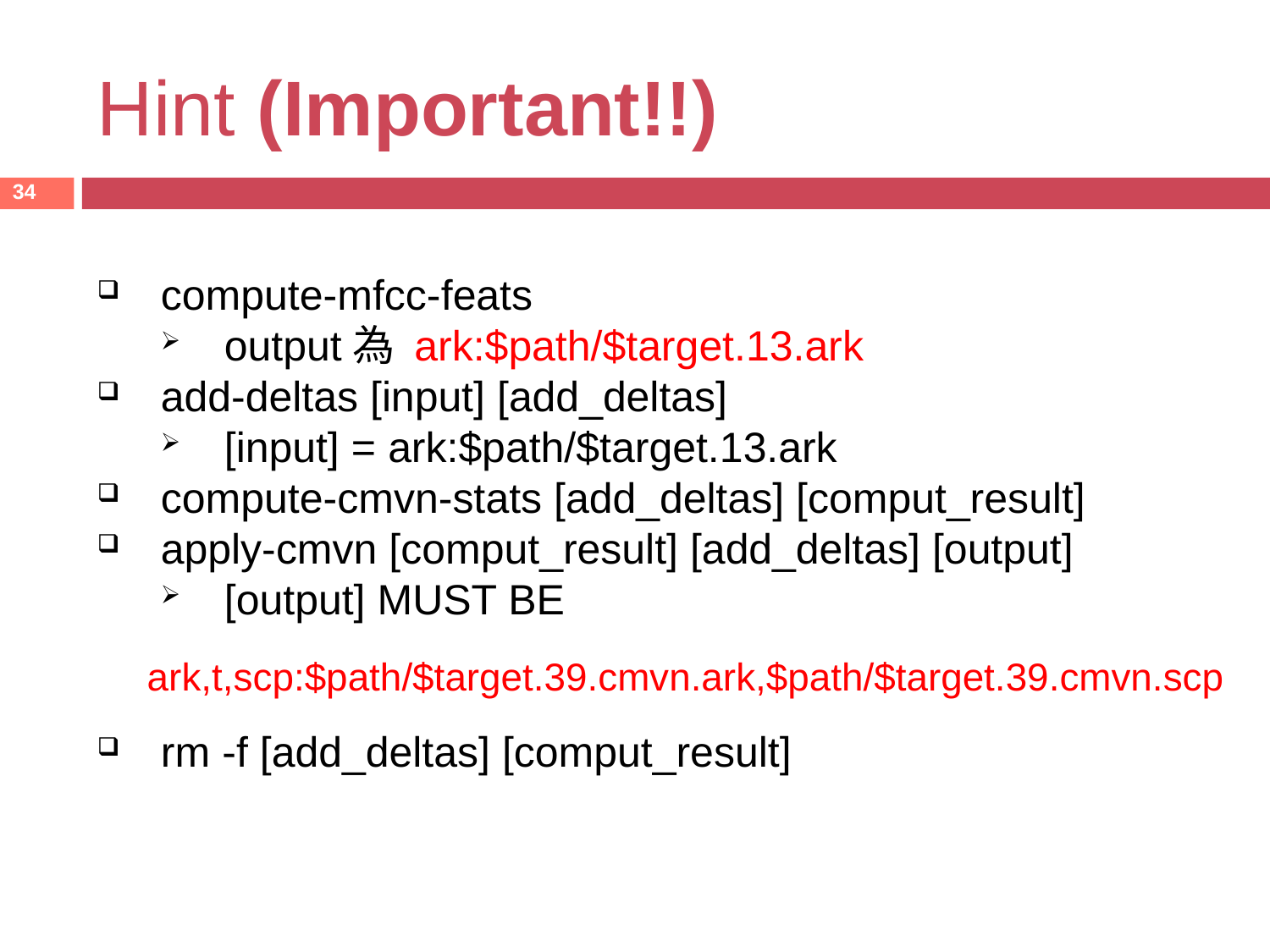

Hint (Important!!)
34
compute-mfcc-feats
output為 ark:$path/$target.13.ark
add-deltas [input] [add_deltas]
[input] = ark:$path/$target.13.ark
compute-cmvn-stats [add_deltas] [comput_result]
apply-cmvn [comput_result] [add_deltas] [output]
[output] MUST BE

rm -f [add_deltas] [comput_result]

ark,t,scp:$path/$target.39.cmvn.ark,$path/$target.39.cmvn.scp